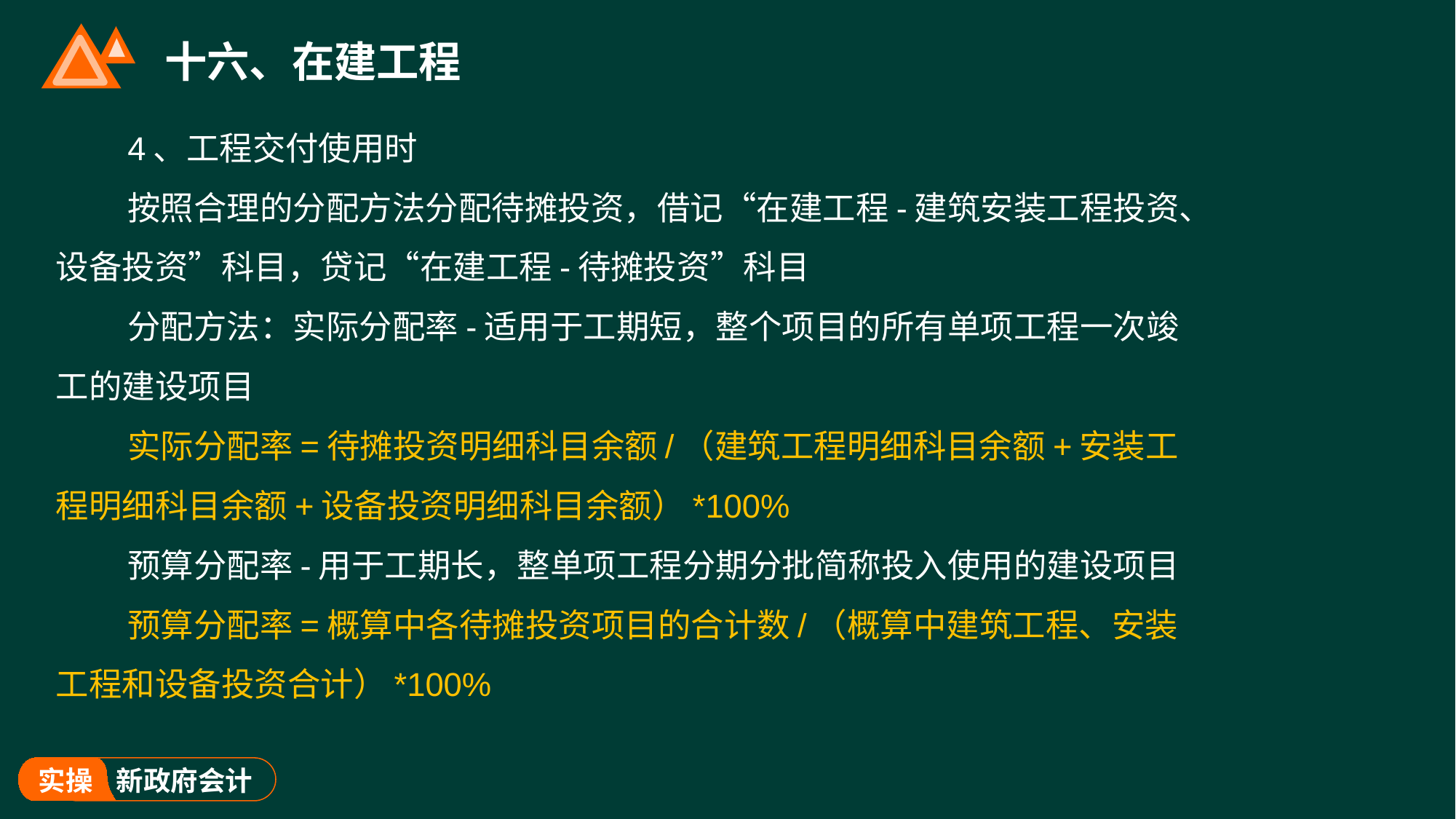

# 十六、在建工程
4、工程交付使用时
按照合理的分配方法分配待摊投资，借记“在建工程-建筑安装工程投资、设备投资”科目，贷记“在建工程-待摊投资”科目
分配方法：实际分配率-适用于工期短，整个项目的所有单项工程一次竣工的建设项目
实际分配率=待摊投资明细科目余额/（建筑工程明细科目余额+安装工程明细科目余额+设备投资明细科目余额）*100%
预算分配率-用于工期长，整单项工程分期分批简称投入使用的建设项目
预算分配率=概算中各待摊投资项目的合计数/（概算中建筑工程、安装工程和设备投资合计）*100%